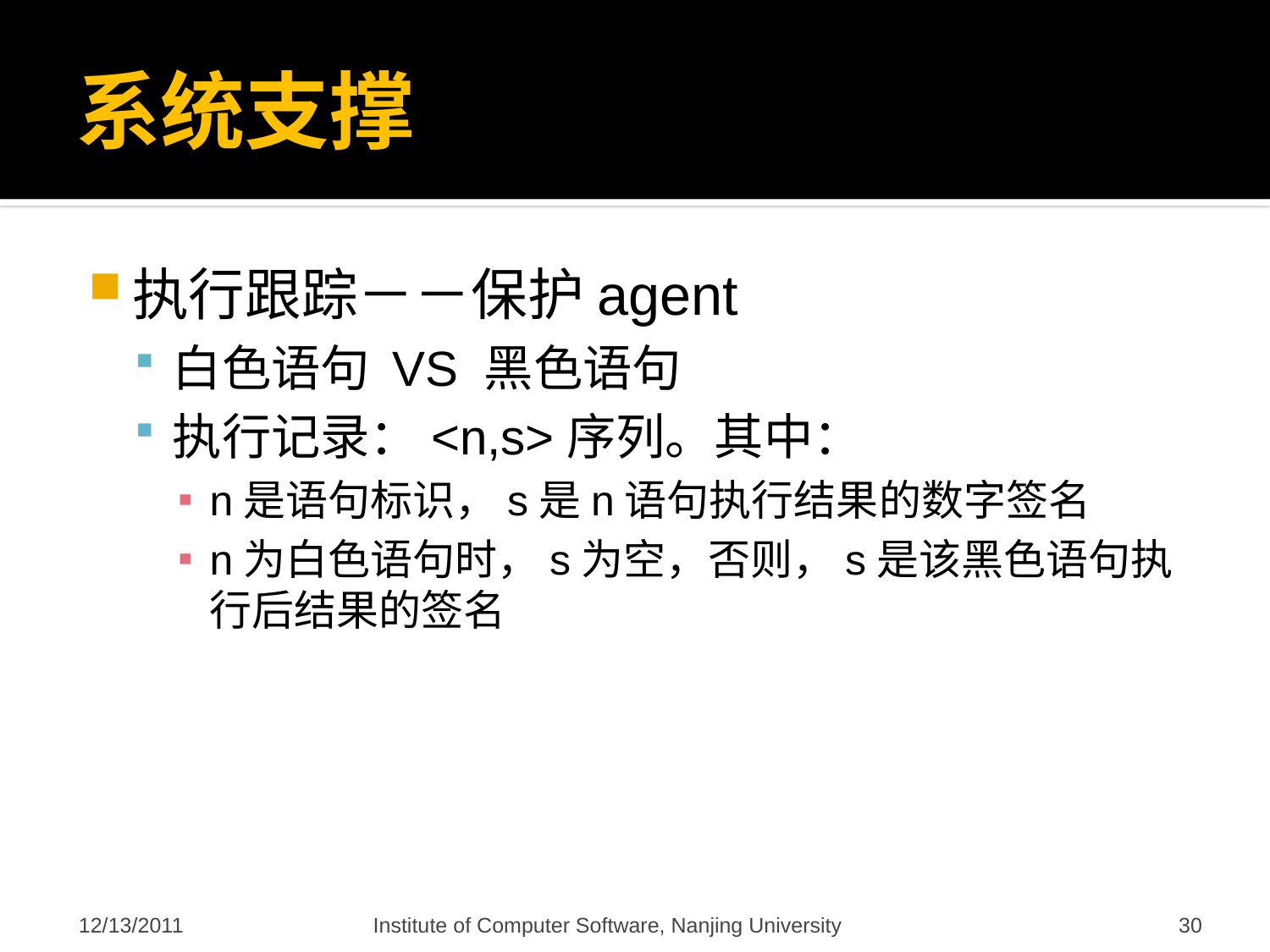

# 系统支撑
执行跟踪－－保护agent
白色语句 VS 黑色语句
执行记录：<n,s>序列。其中：
n是语句标识，s是n语句执行结果的数字签名
n为白色语句时，s为空，否则，s是该黑色语句执行后结果的签名
30
12/13/2011
Institute of Computer Software, Nanjing University
30